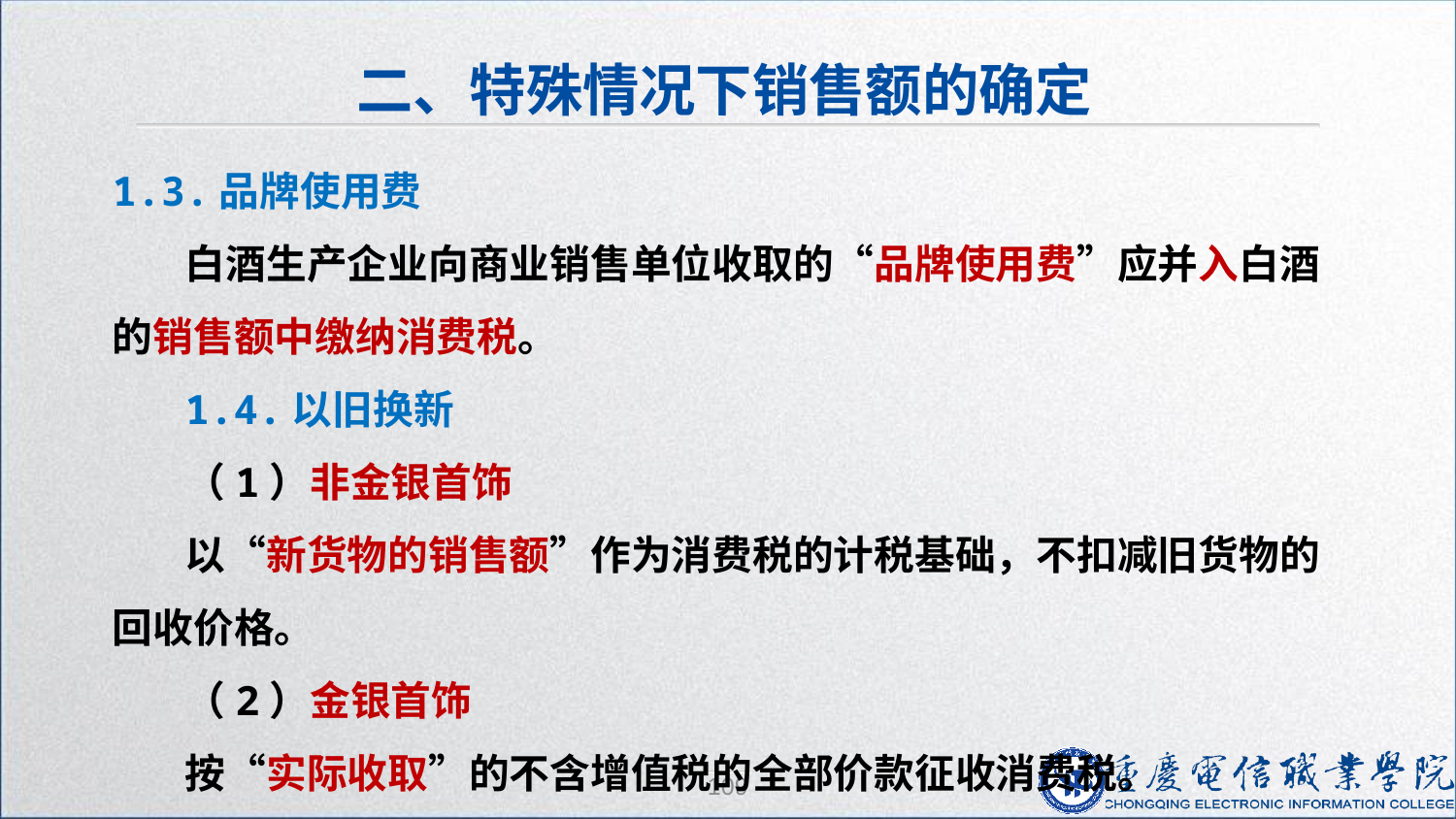

二、特殊情况下销售额的确定
1.3.品牌使用费
白酒生产企业向商业销售单位收取的“品牌使用费”应并入白酒的销售额中缴纳消费税。
1.4.以旧换新
（1）非金银首饰
以“新货物的销售额”作为消费税的计税基础，不扣减旧货物的回收价格。
（2）金银首饰
按“实际收取”的不含增值税的全部价款征收消费税。

109